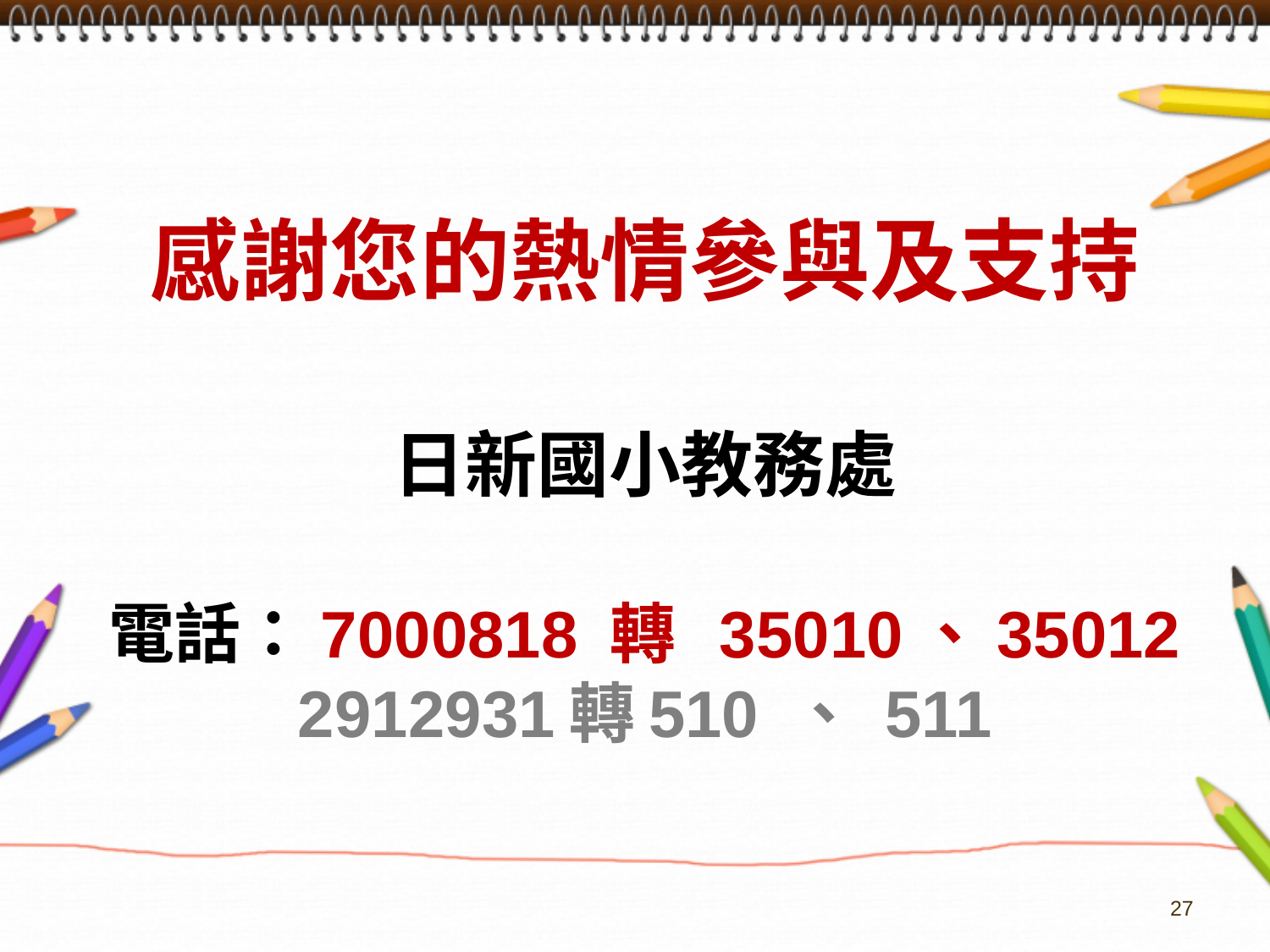

# 感謝您的熱情參與及支持 日新國小教務處 電話：7000818 轉  35010、35012 2912931轉510 、 511
27